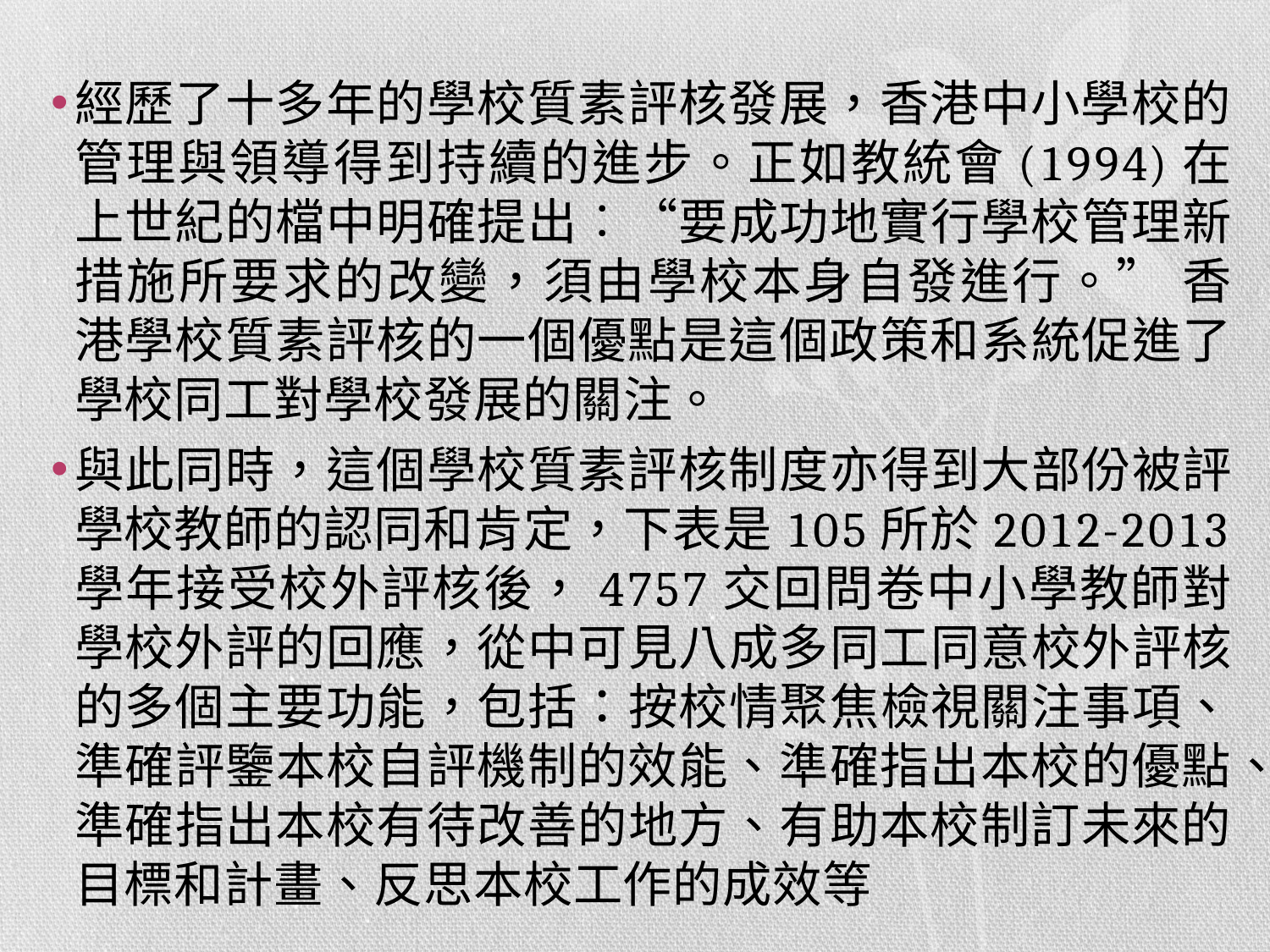

#
經歷了十多年的學校質素評核發展，香港中小學校的管理與領導得到持續的進步。正如教統會(1994)在上世紀的檔中明確提出︰“要成功地實行學校管理新措施所要求的改變，須由學校本身自發進行。” 香港學校質素評核的一個優點是這個政策和系統促進了學校同工對學校發展的關注。
與此同時，這個學校質素評核制度亦得到大部份被評學校教師的認同和肯定，下表是105所於2012-2013學年接受校外評核後，4757交回問卷中小學教師對學校外評的回應，從中可見八成多同工同意校外評核的多個主要功能，包括：按校情聚焦檢視關注事項、準確評鑒本校自評機制的效能、準確指出本校的優點、準確指出本校有待改善的地方、有助本校制訂未來的目標和計畫、反思本校工作的成效等